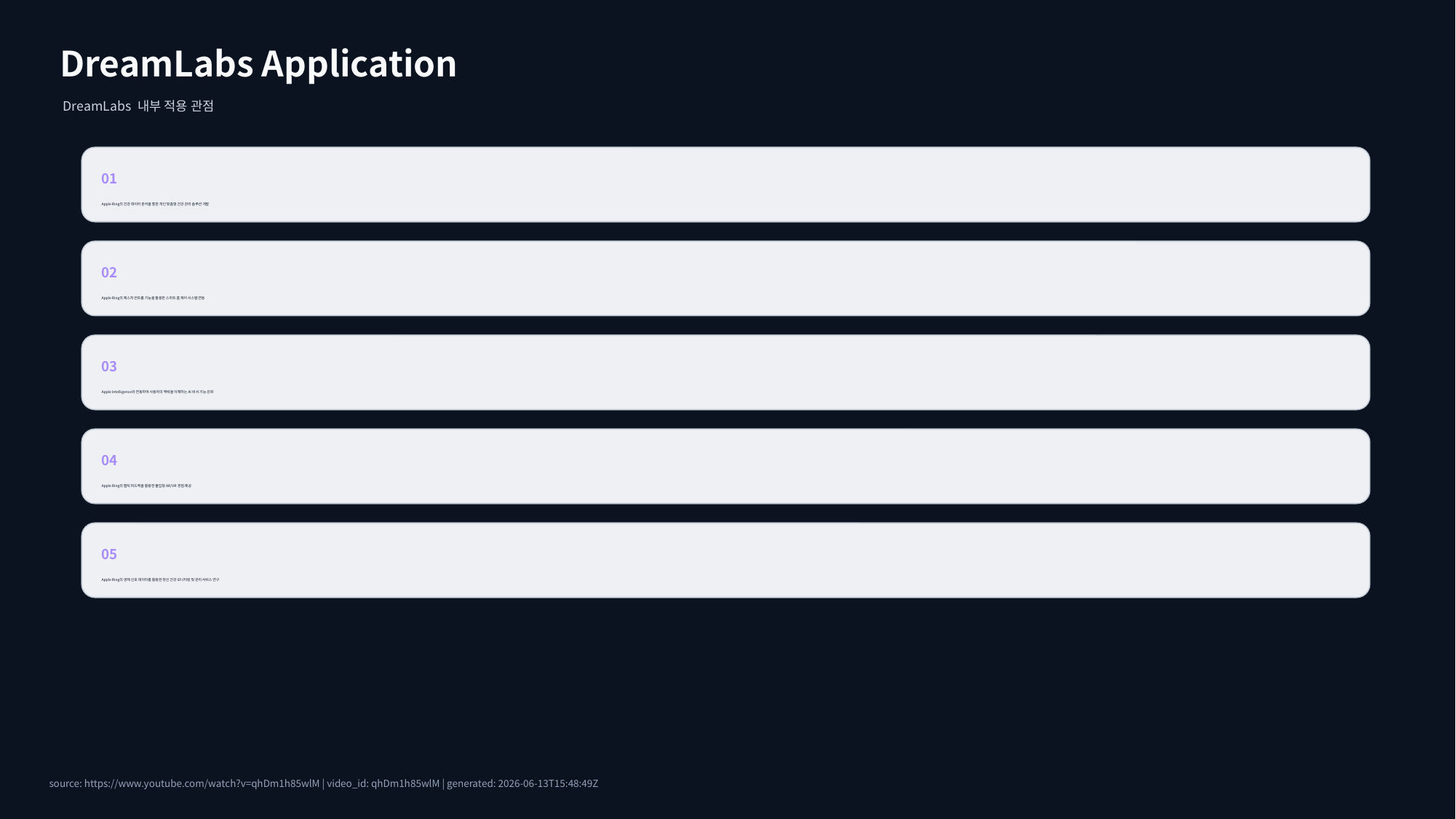

DreamLabs Application
DreamLabs 내부 적용 관점

01
Apple Ring의 건강 데이터 분석을 통한 개인 맞춤형 건강 관리 솔루션 개발

02
Apple Ring의 제스처 컨트롤 기능을 활용한 스마트 홈 제어 시스템 연동

03
Apple Intelligence와 연동하여 사용자의 맥락을 이해하는 AI 비서 기능 강화

04
Apple Ring의 햅틱 피드백을 활용한 몰입형 AR/VR 경험 제공

05
Apple Ring의 생체 신호 데이터를 활용한 정신 건강 모니터링 및 관리 서비스 연구
source: https://www.youtube.com/watch?v=qhDm1h85wlM | video_id: qhDm1h85wlM | generated: 2026-06-13T15:48:49Z